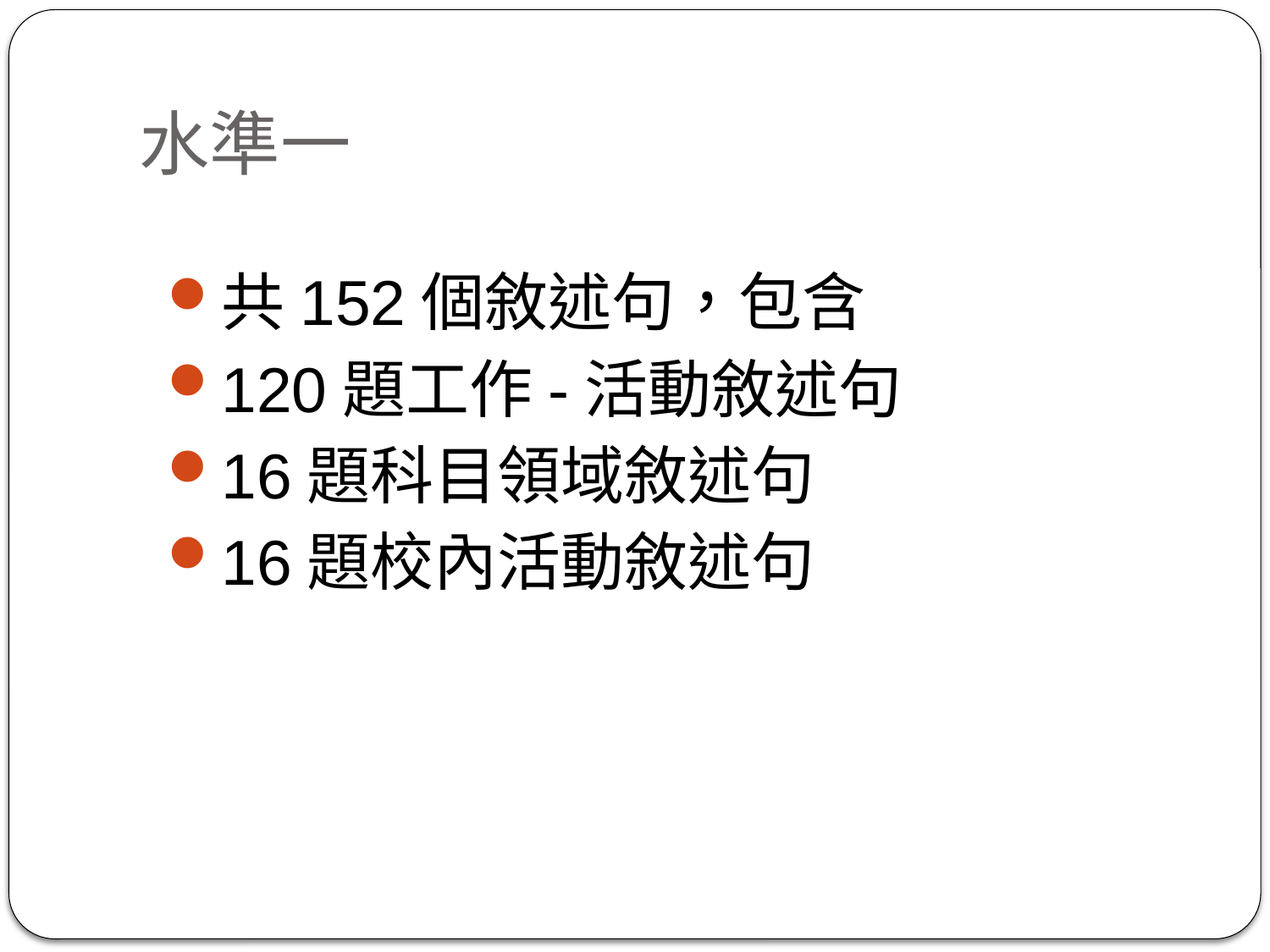

# 水準一
共152個敘述句，包含
120題工作-活動敘述句
16題科目領域敘述句
16題校內活動敘述句